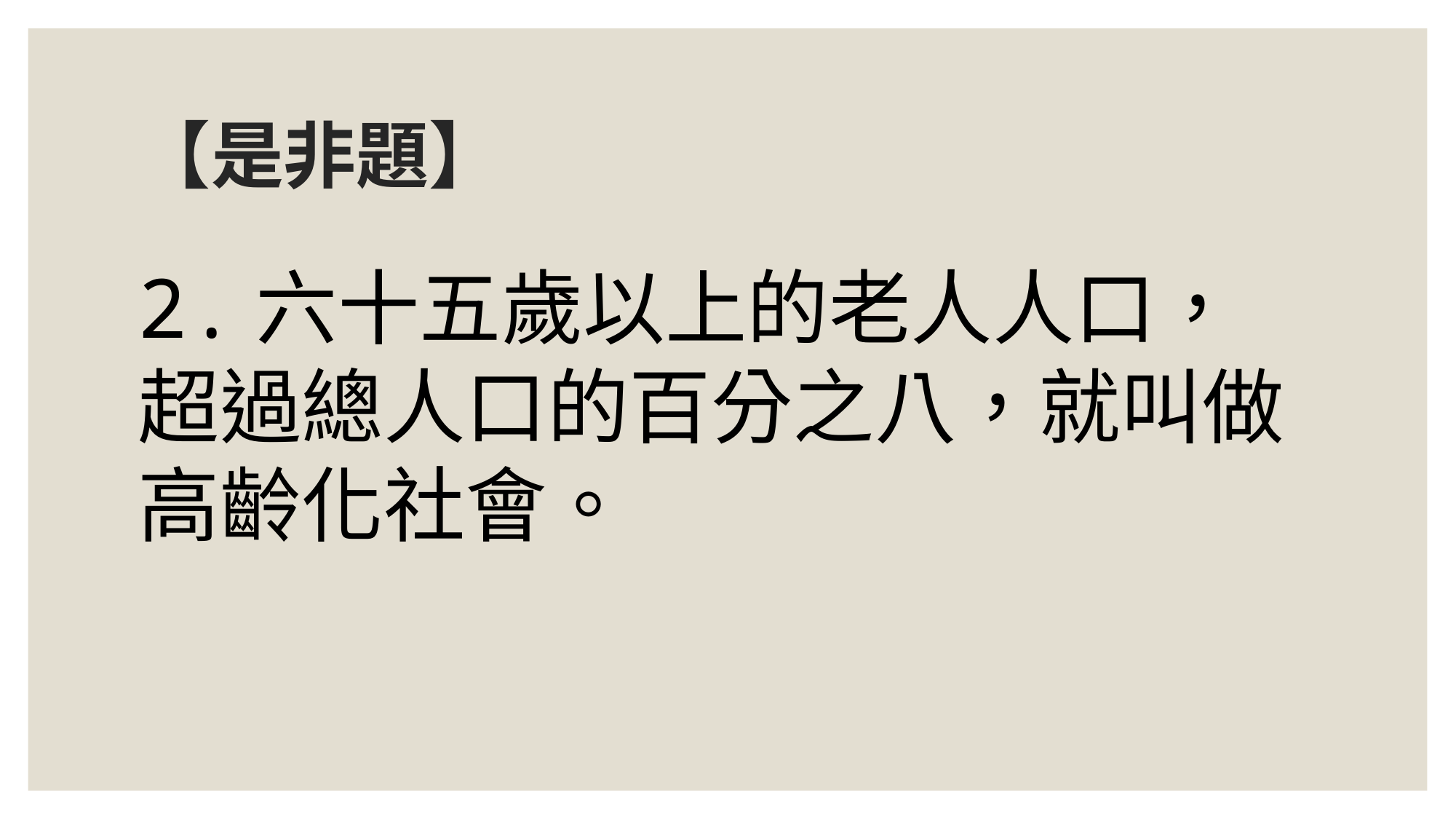

# 【是非題】
2.六十五歲以上的老人人口，超過總人口的百分之八，就叫做高齡化社會。